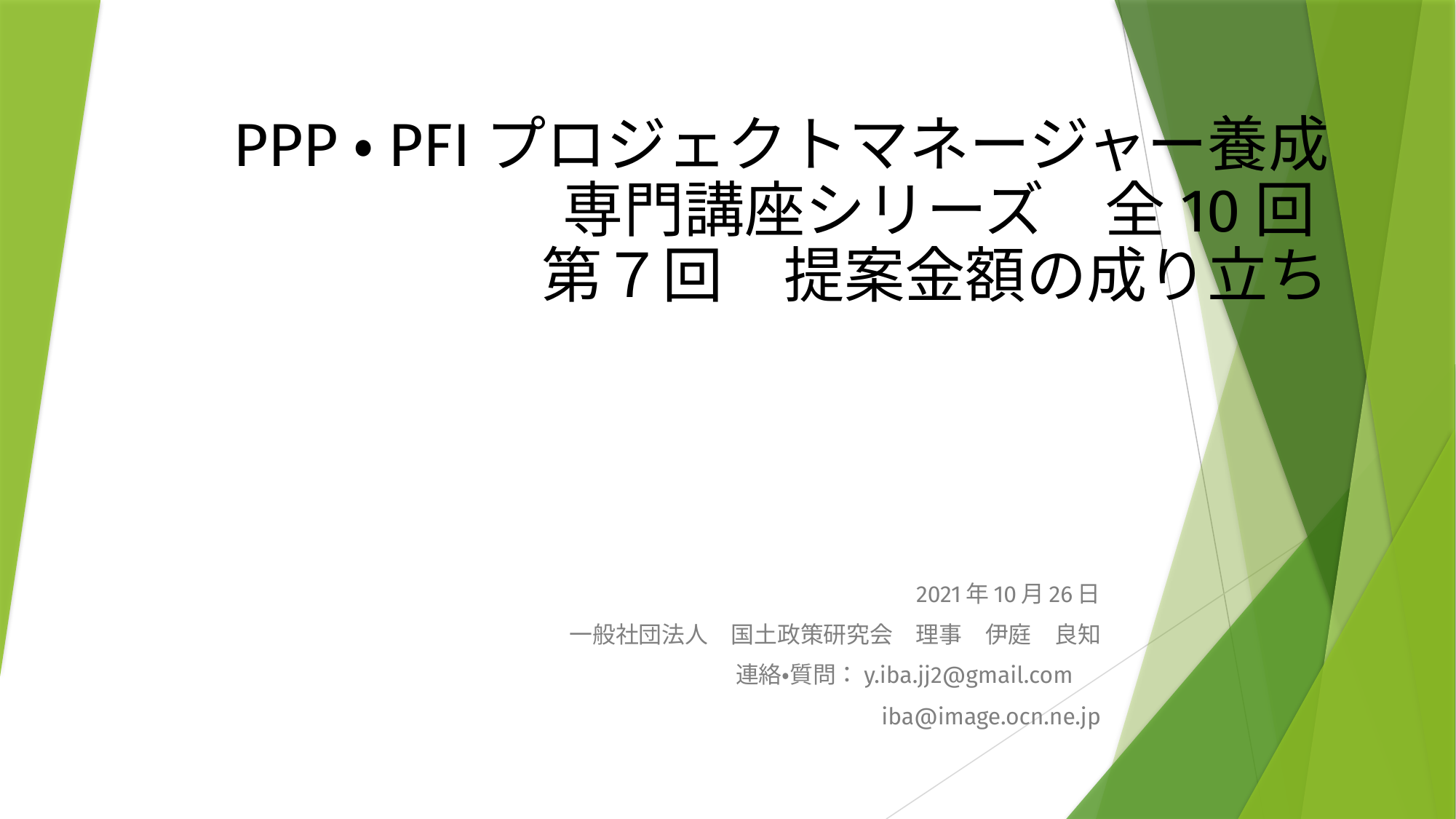

PPP・PFIプロジェクトマネージャー養成
専門講座シリーズ　全10回
第７回　提案金額の成り立ち
2021年10月26日
一般社団法人　国土政策研究会　理事　伊庭　良知
連絡・質問：y.iba.jj2@gmail.com
iba@image.ocn.ne.jp